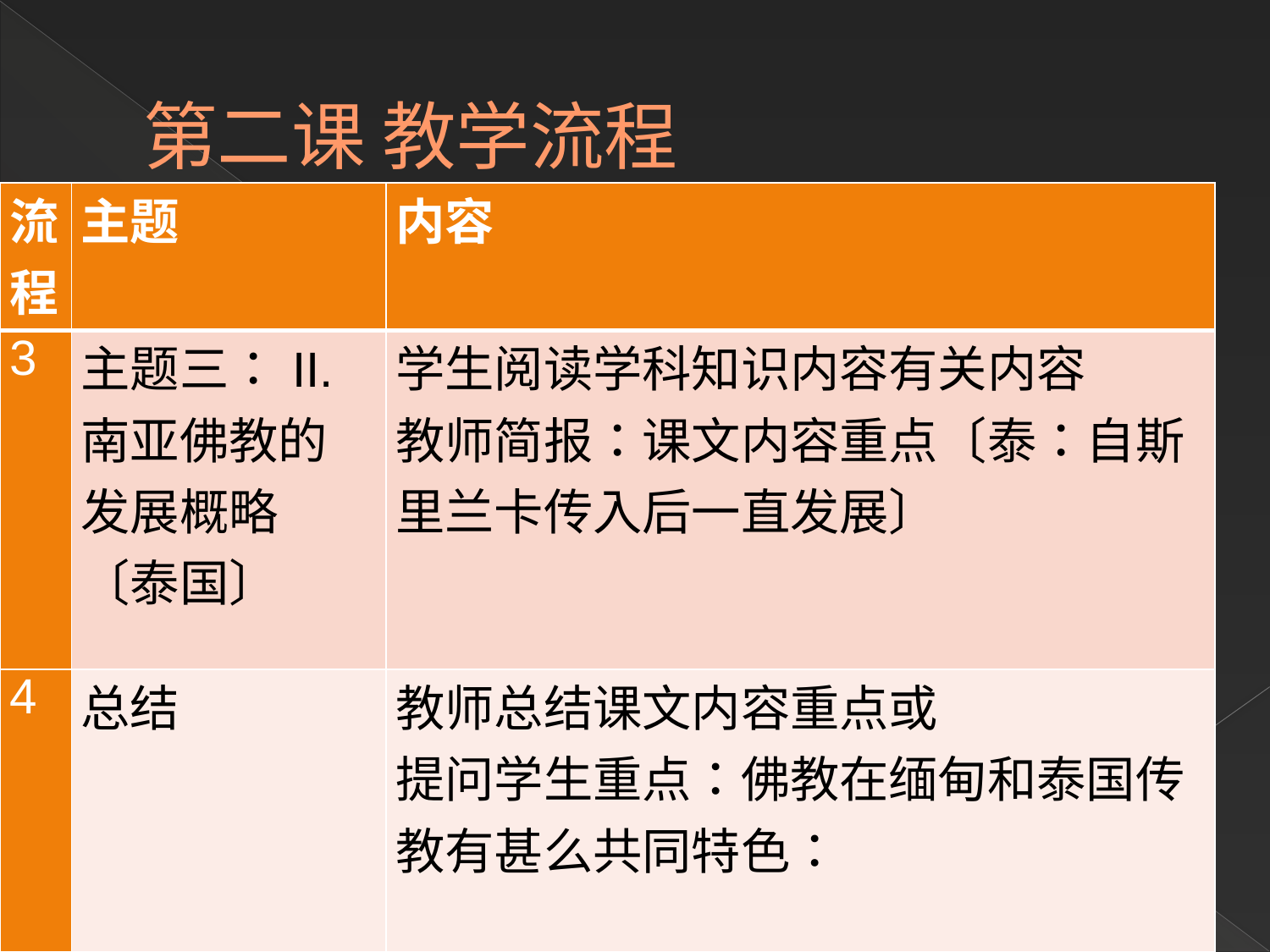

# 第二课 教学流程
| 流程 | 主题 | 内容 |
| --- | --- | --- |
| 3 | 主题三：II. 南亚佛教的发展概略〔泰国〕 | 学生阅读学科知识内容有关内容 教师简报：课文内容重点〔泰：自斯里兰卡传入后一直发展〕 |
| 4 | 总结 | 教师总结课文内容重点或 提问学生重点：佛教在缅甸和泰国传教有甚么共同特色： |